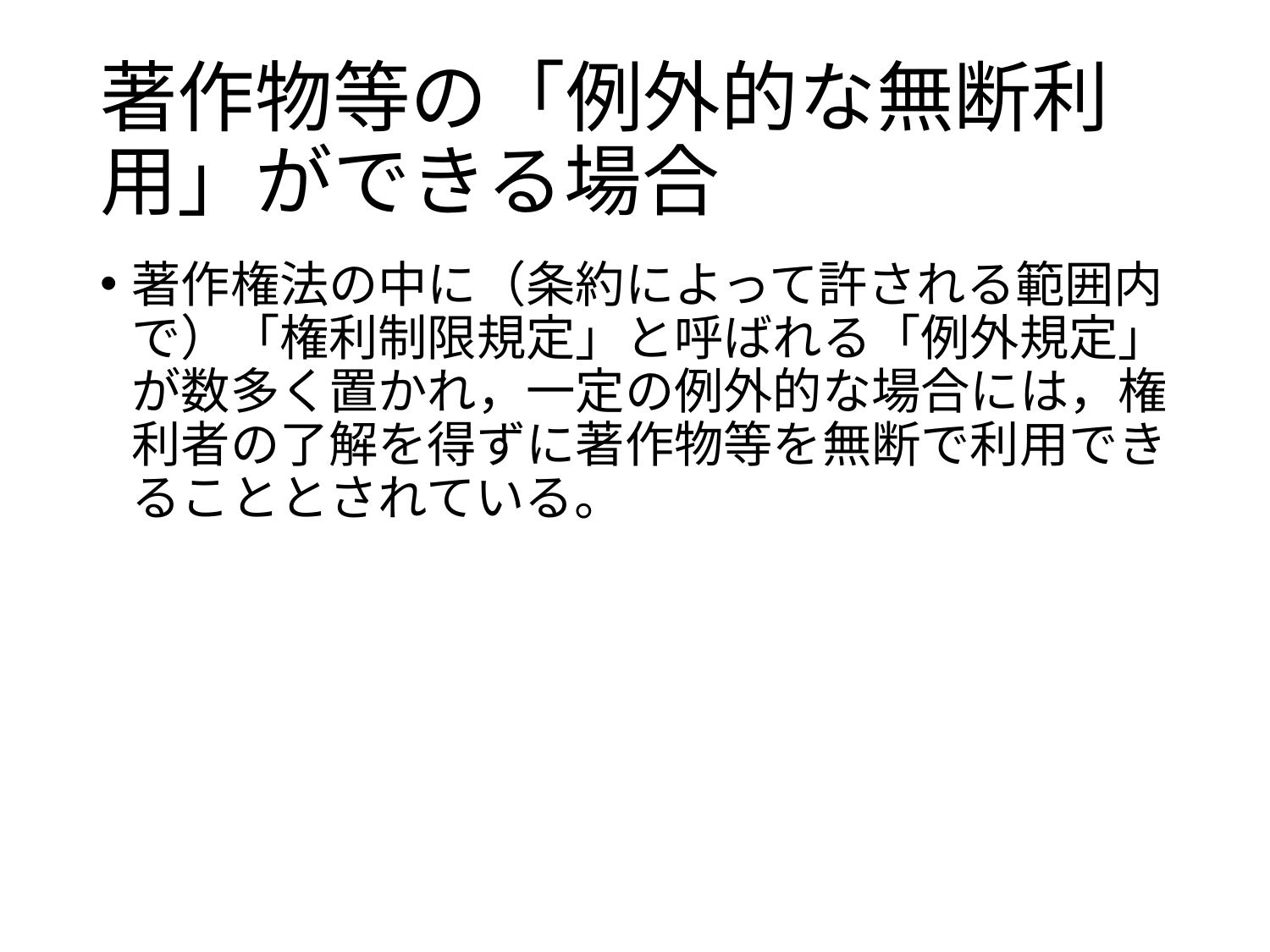

# 著作物等の「例外的な無断利用」ができる場合
著作権法の中に（条約によって許される範囲内で）「権利制限規定」と呼ばれる「例外規定」が数多く置かれ，一定の例外的な場合には，権利者の了解を得ずに著作物等を無断で利用できることとされている。